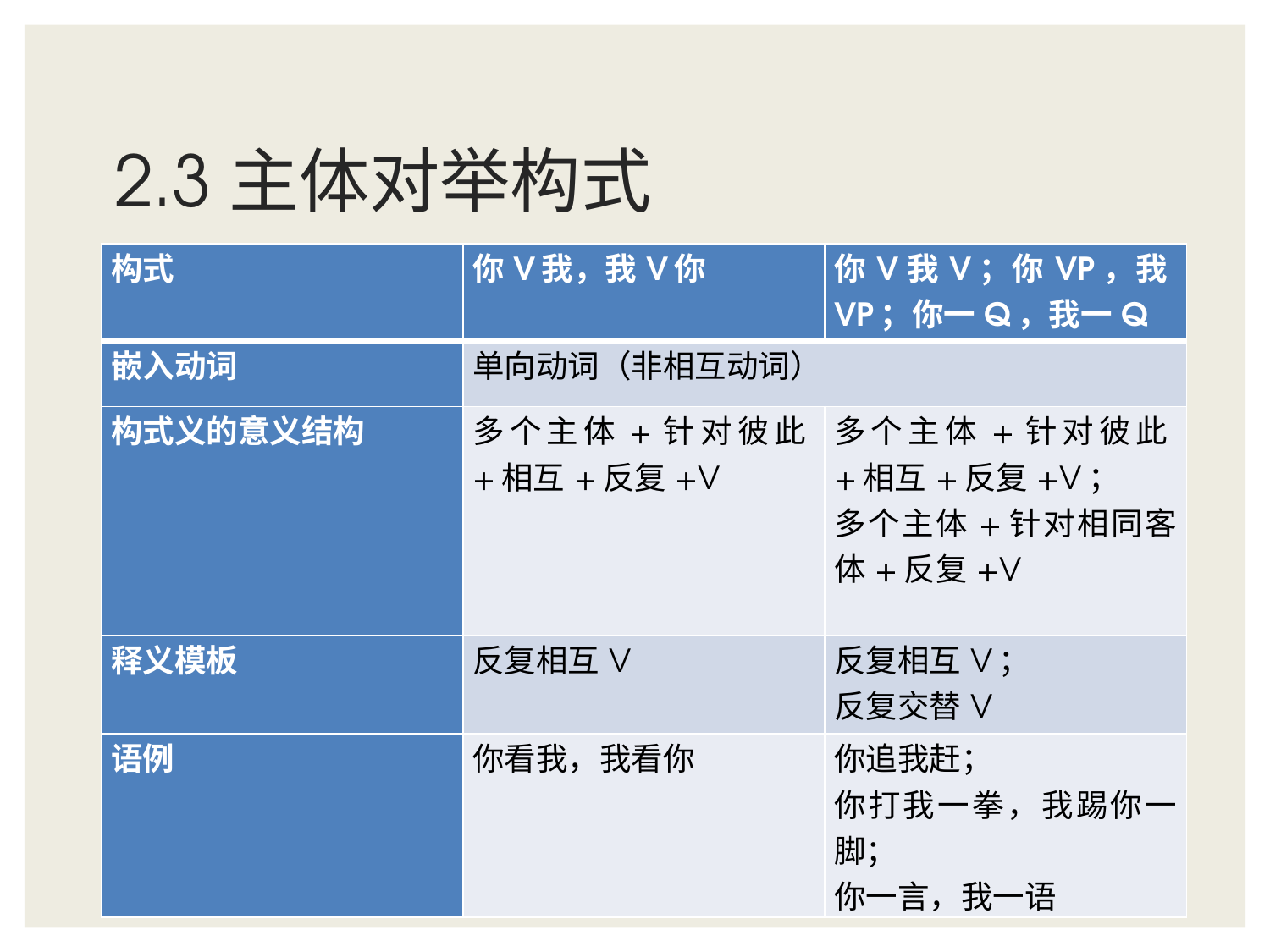

# 2.3主体对举构式
| 构式 | 你V我，我V你 | 你V我V；你VP，我VP；你一Q，我一Q |
| --- | --- | --- |
| 嵌入动词 | 单向动词（非相互动词） |  |
| 构式义的意义结构 | 多个主体+针对彼此+相互+反复+V | 多个主体+针对彼此+相互+反复+V； 多个主体+针对相同客体+反复+V |
| 释义模板 | 反复相互V | 反复相互V； 反复交替V |
| 语例 | 你看我，我看你 | 你追我赶； 你打我一拳，我踢你一脚； 你一言，我一语 |